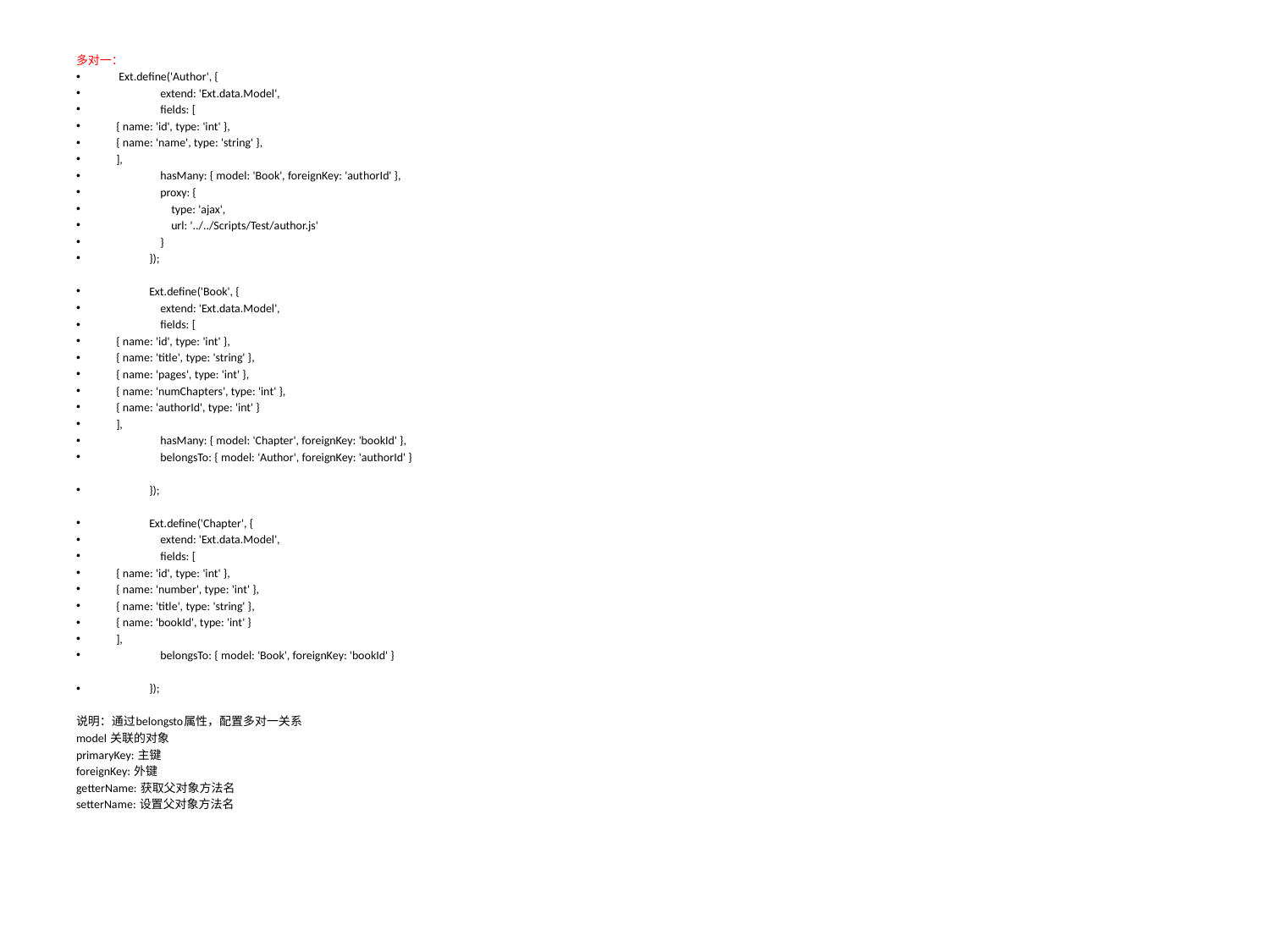

多对一：
 Ext.define('Author', {
                extend: 'Ext.data.Model',
                fields: [
{ name: 'id', type: 'int' },
{ name: 'name', type: 'string' },
],
                hasMany: { model: 'Book', foreignKey: 'authorId' },
                proxy: {
                    type: 'ajax',
                    url: '../../Scripts/Test/author.js'
                }
            });

            Ext.define('Book', {
                extend: 'Ext.data.Model',
                fields: [
{ name: 'id', type: 'int' },
{ name: 'title', type: 'string' },
{ name: 'pages', type: 'int' },
{ name: 'numChapters', type: 'int' },
{ name: 'authorId', type: 'int' }
],
                hasMany: { model: 'Chapter', foreignKey: 'bookId' },
                belongsTo: { model: 'Author', foreignKey: 'authorId' }

            });

            Ext.define('Chapter', {
                extend: 'Ext.data.Model',
                fields: [
{ name: 'id', type: 'int' },
{ name: 'number', type: 'int' },
{ name: 'title', type: 'string' },
{ name: 'bookId', type: 'int' }
],
                belongsTo: { model: 'Book', foreignKey: 'bookId' }

            });

说明：通过belongsto属性，配置多对一关系
model 关联的对象
primaryKey: 主键
foreignKey: 外键
getterName: 获取父对象方法名
setterName: 设置父对象方法名